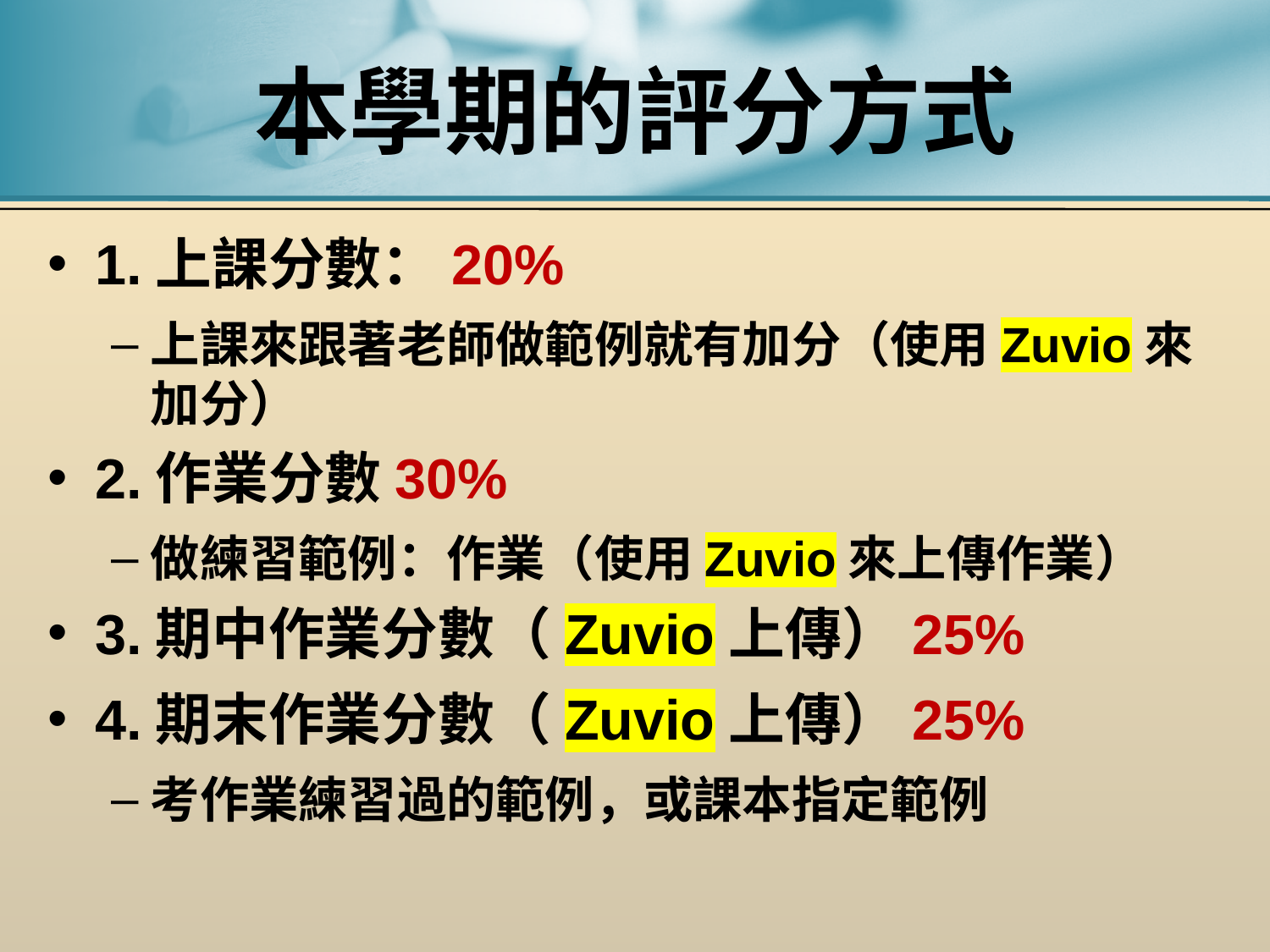

# 本學期的評分方式
1.上課分數：20%
上課來跟著老師做範例就有加分（使用Zuvio來加分）
2.作業分數30%
做練習範例：作業（使用Zuvio來上傳作業）
3.期中作業分數（Zuvio上傳）25%
4.期末作業分數（Zuvio上傳）25%
考作業練習過的範例，或課本指定範例